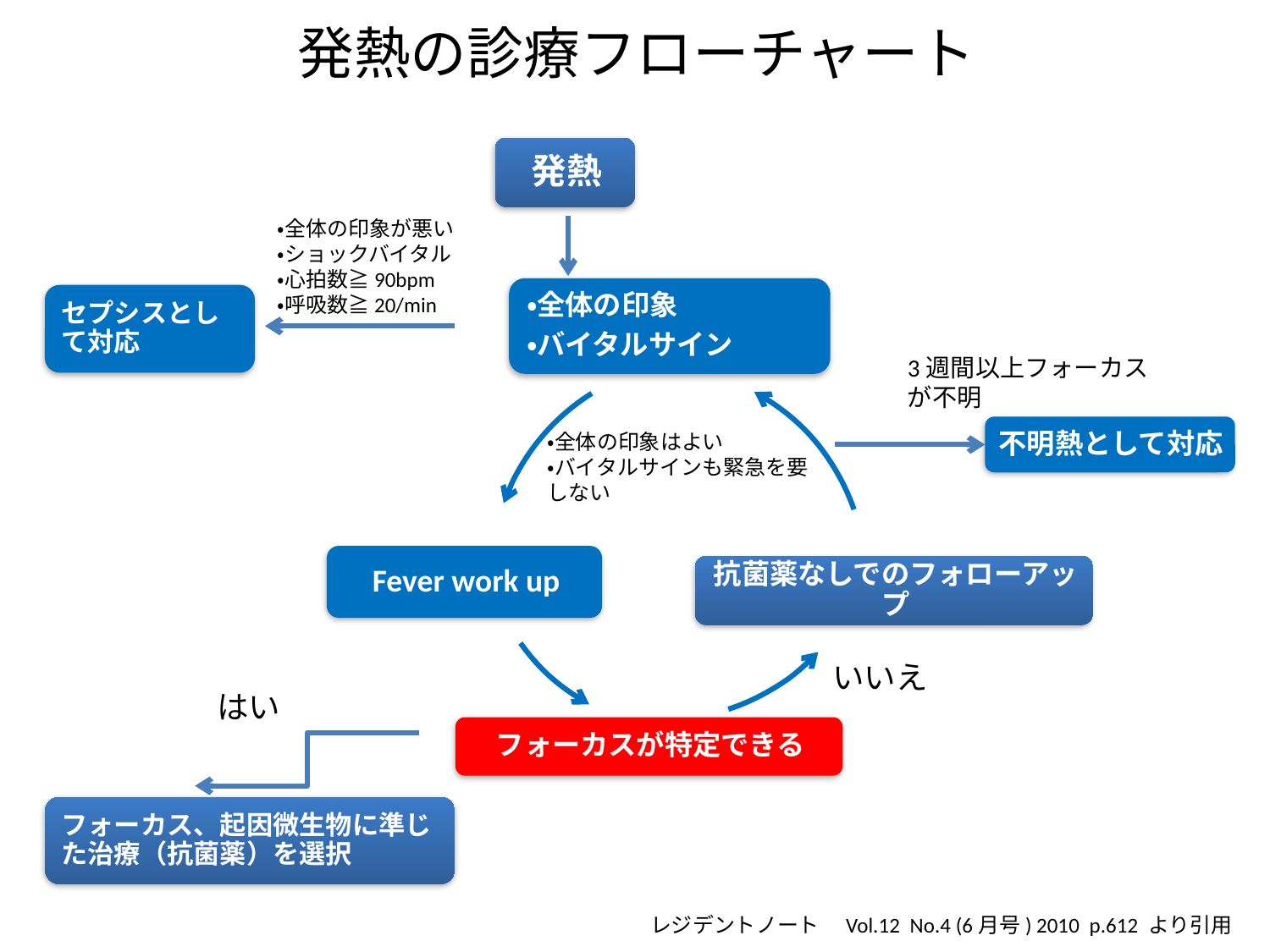

# 発熱の診療フローチャート
発熱
・全体の印象が悪い
・ショックバイタル
・心拍数≧90bpm
・呼吸数≧20/min
・全体の印象
・バイタルサイン
Fever work up
フォーカスが特定できる
抗菌薬なしでのフォローアップ
セプシスとして対応
3週間以上フォーカスが不明
不明熱として対応
・全体の印象はよい
・バイタルサインも緊急を要しない
いいえ
はい
フォーカス、起因微生物に準じた治療（抗菌薬）を選択
レジデントノート　Vol.12  No.4 (6月号) 2010  p.612 より引用